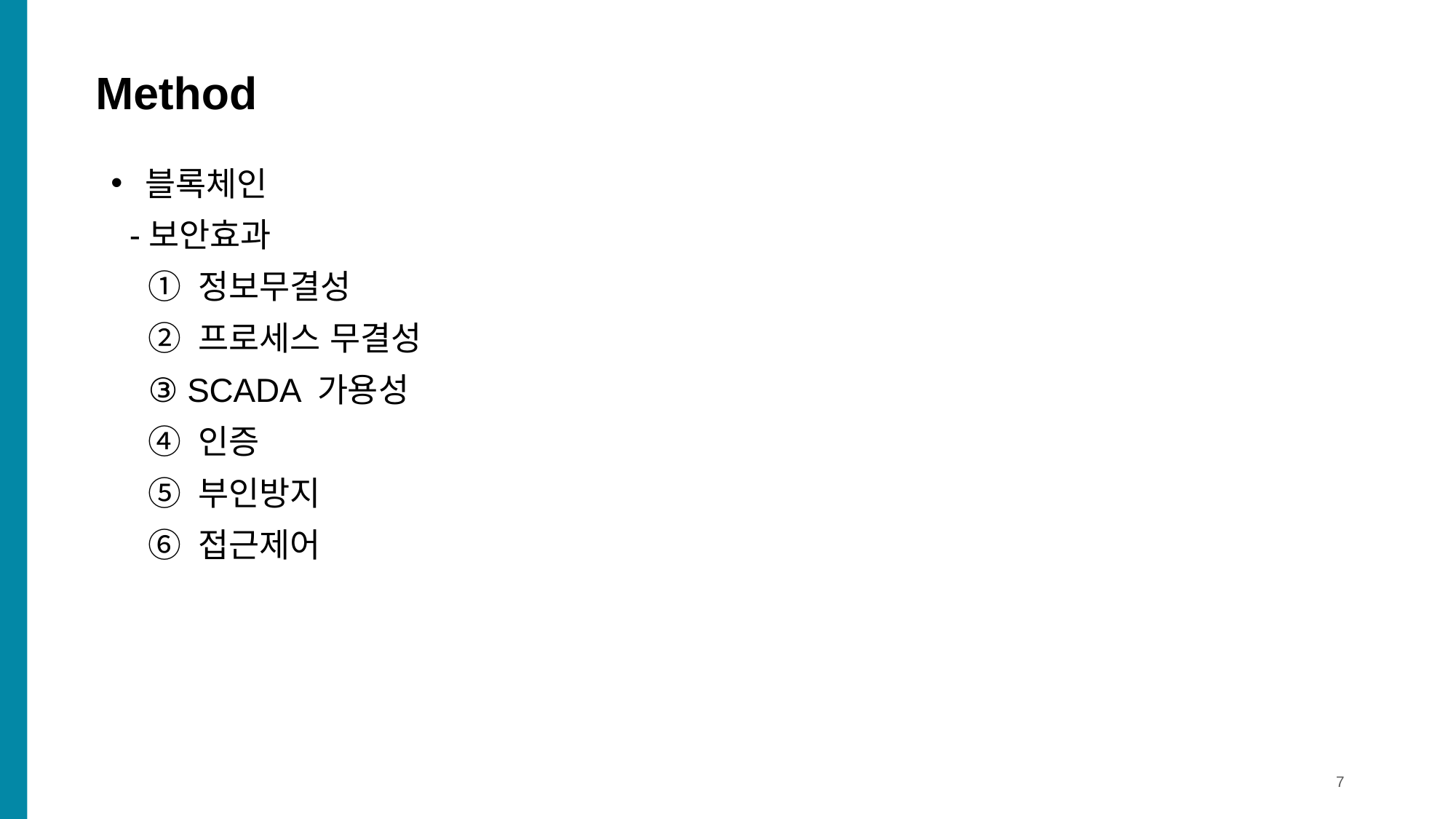

# Method
블록체인
  -보안효과
    ① 정보무결성
    ② 프로세스 무결성
    ③ SCADA 가용성
    ④ 인증
    ⑤ 부인방지
    ⑥ 접근제어
7